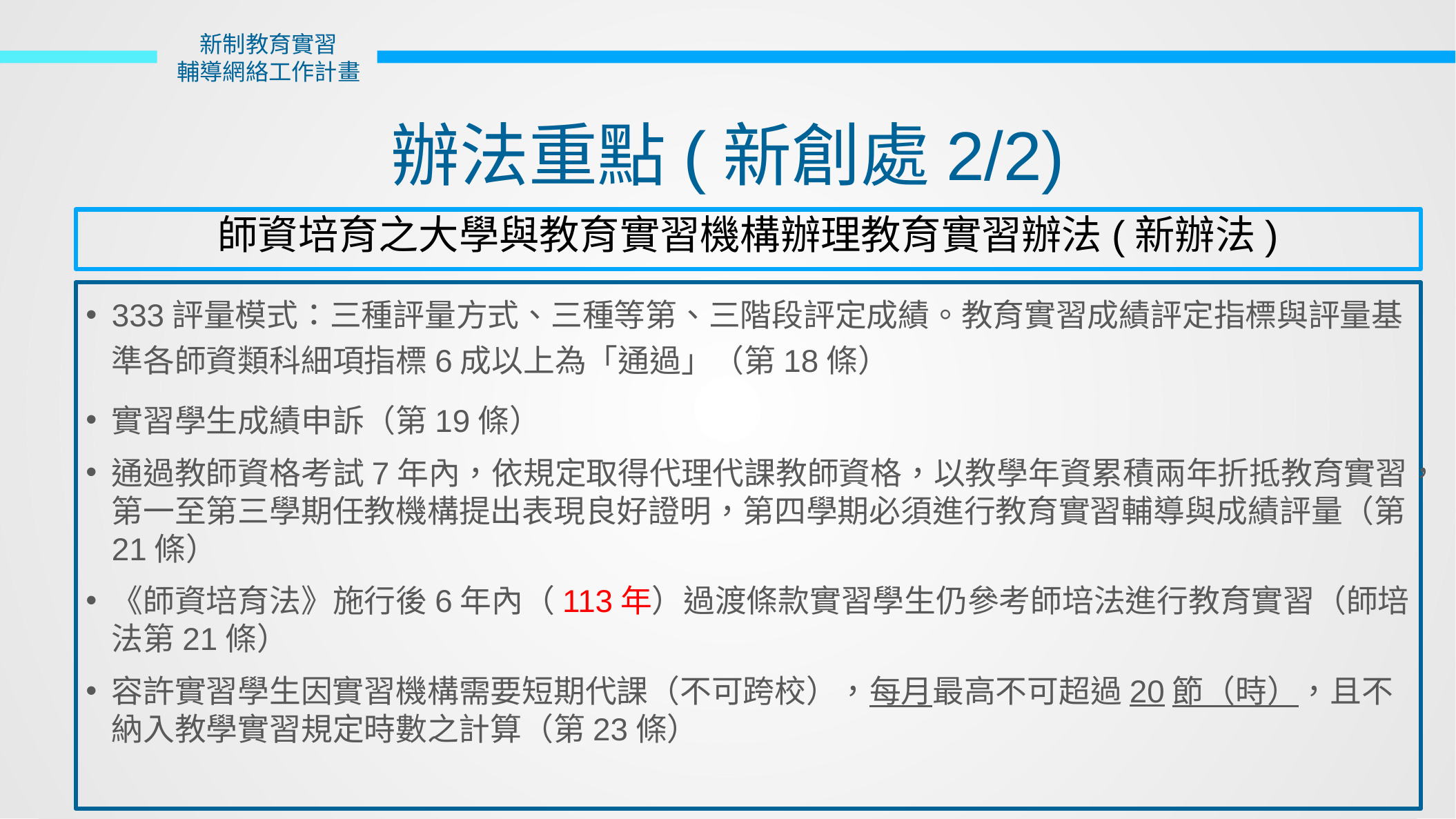

新制教育實習
輔導網絡工作計畫

辦法重點(新創處2/2)
師資培育之大學與教育實習機構辦理教育實習辦法(新辦法)
333評量模式：三種評量方式、三種等第、三階段評定成績。教育實習成績評定指標與評量基準各師資類科細項指標6成以上為「通過」（第18條）
實習學生成績申訴（第19條）
通過教師資格考試7年內，依規定取得代理代課教師資格，以教學年資累積兩年折抵教育實習，第一至第三學期任教機構提出表現良好證明，第四學期必須進行教育實習輔導與成績評量（第21條）
《師資培育法》施行後6年內（113年）過渡條款實習學生仍參考師培法進行教育實習（師培法第21條）
容許實習學生因實習機構需要短期代課（不可跨校），每月最高不可超過20節（時），且不納入教學實習規定時數之計算（第23條）